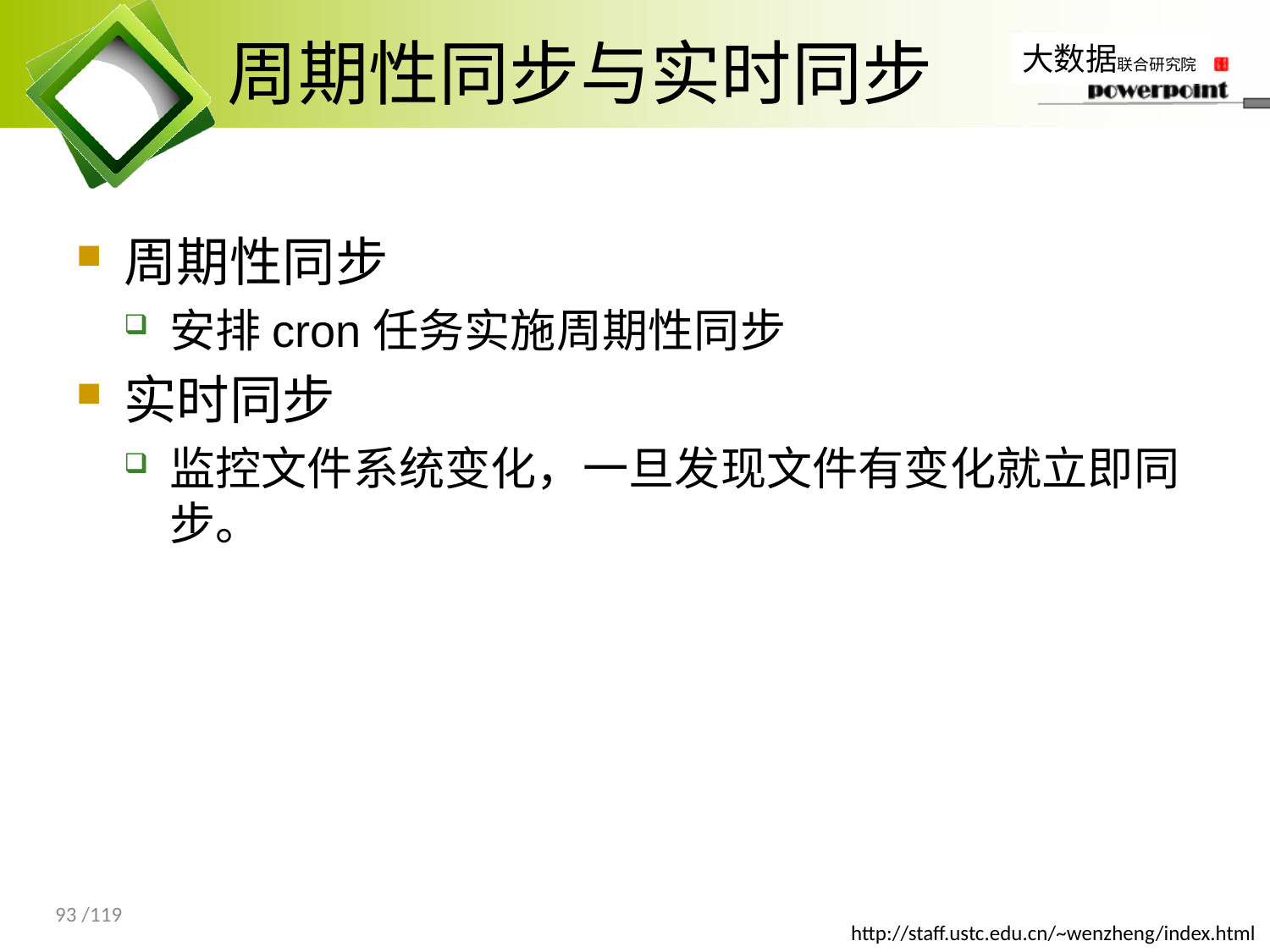

# 周期性同步与实时同步

周期性同步
安排cron任务实施周期性同步
实时同步
监控文件系统变化，一旦发现文件有变化就立即同步。
93